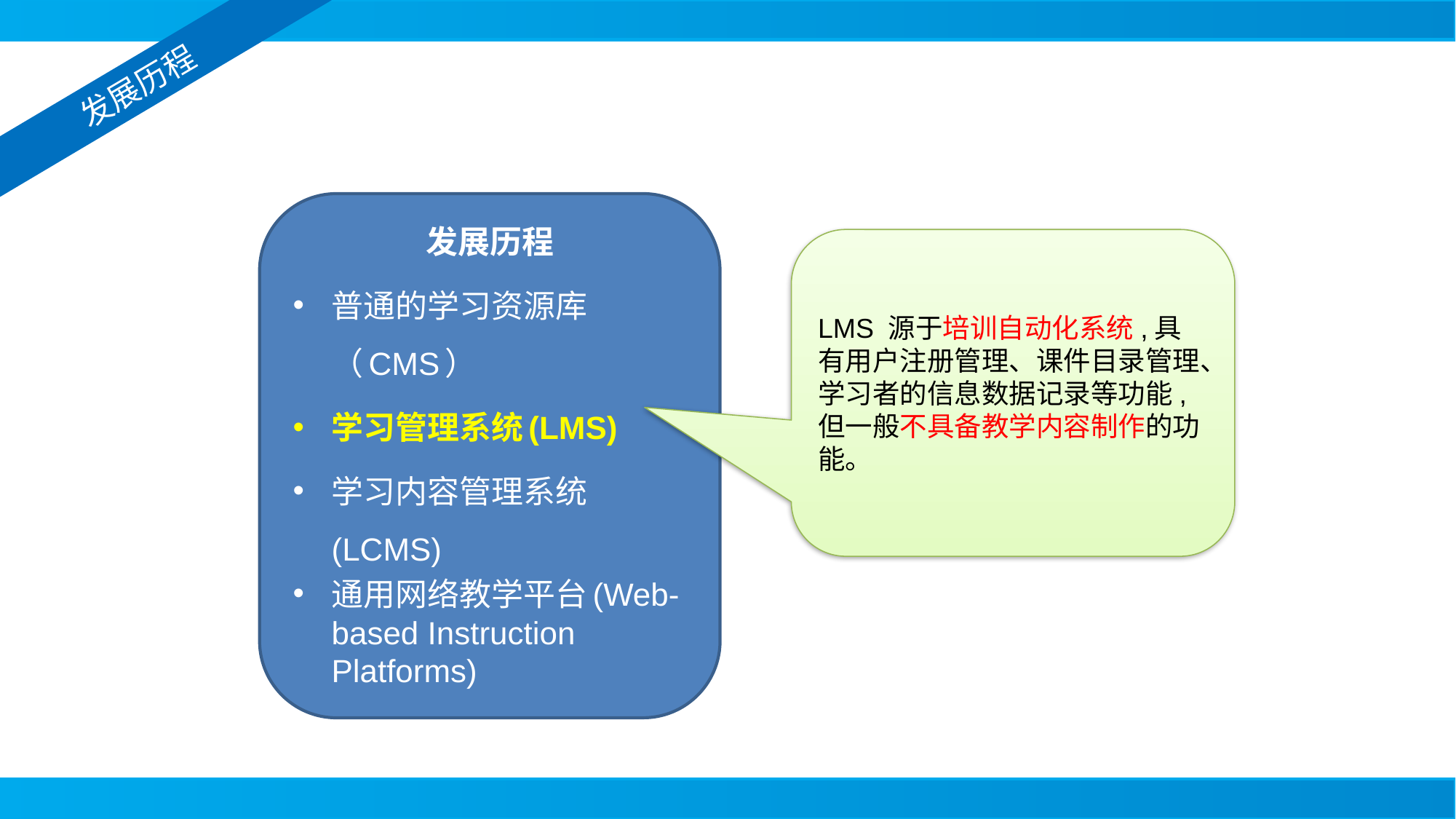

#
发展历程

发展历程
普通的学习资源库（CMS）
学习管理系统(LMS)
学习内容管理系统(LCMS)
通用网络教学平台(Web- based Instruction Platforms)

LMS 源于培训自动化系统,具有用户注册管理、课件目录管理、学习者的信息数据记录等功能, 但一般不具备教学内容制作的功能。